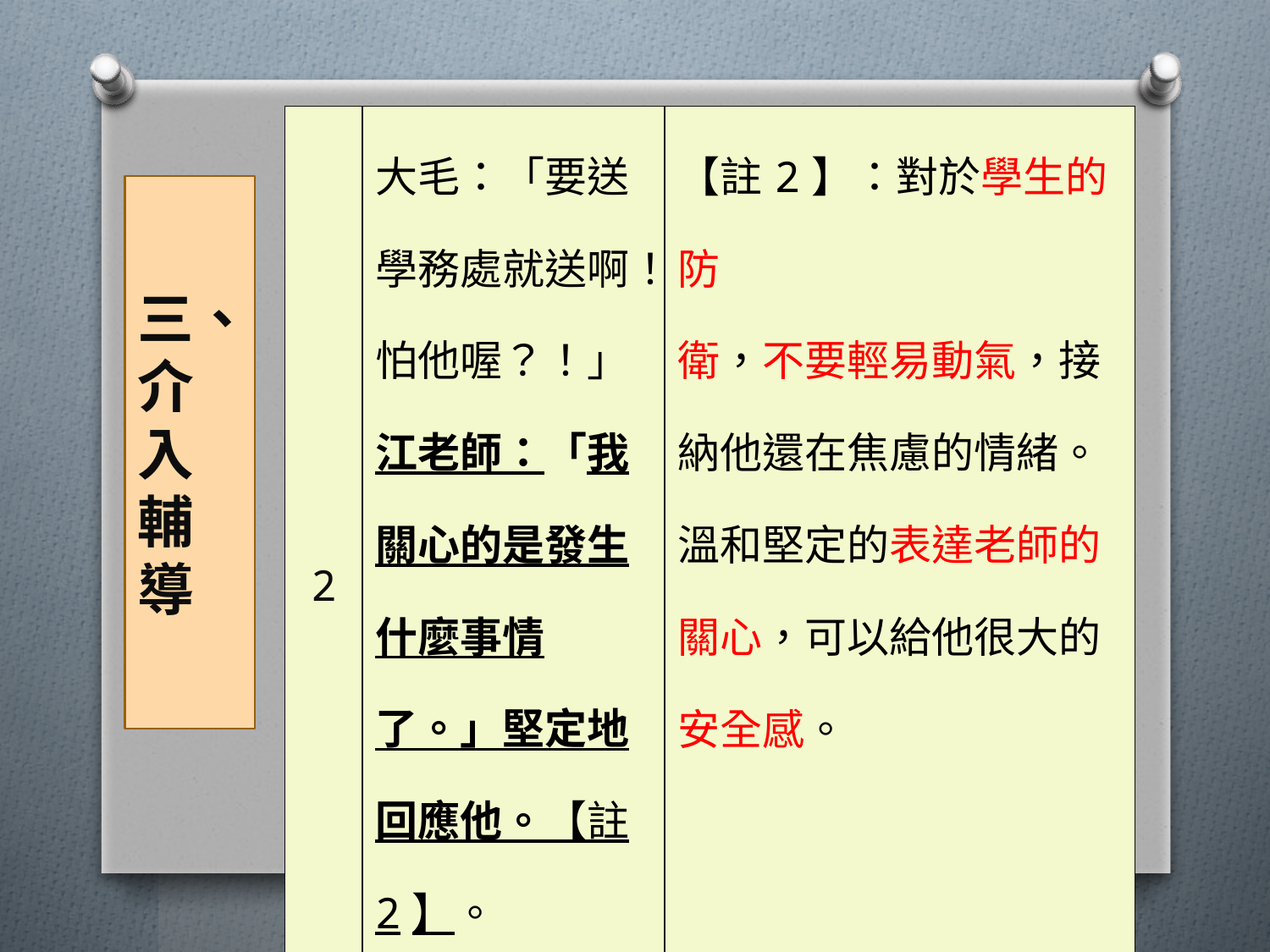

| 2 | 大毛：「要送學務處就送啊！怕他喔？！」 江老師：「我關心的是發生什麼事情了。」堅定地回應他。【註2】。 | 【註2】：對於學生的防 衛，不要輕易動氣，接 納他還在焦慮的情緒。 溫和堅定的表達老師的 關心，可以給他很大的 安全感。 |
| --- | --- | --- |
# 三、介入輔導